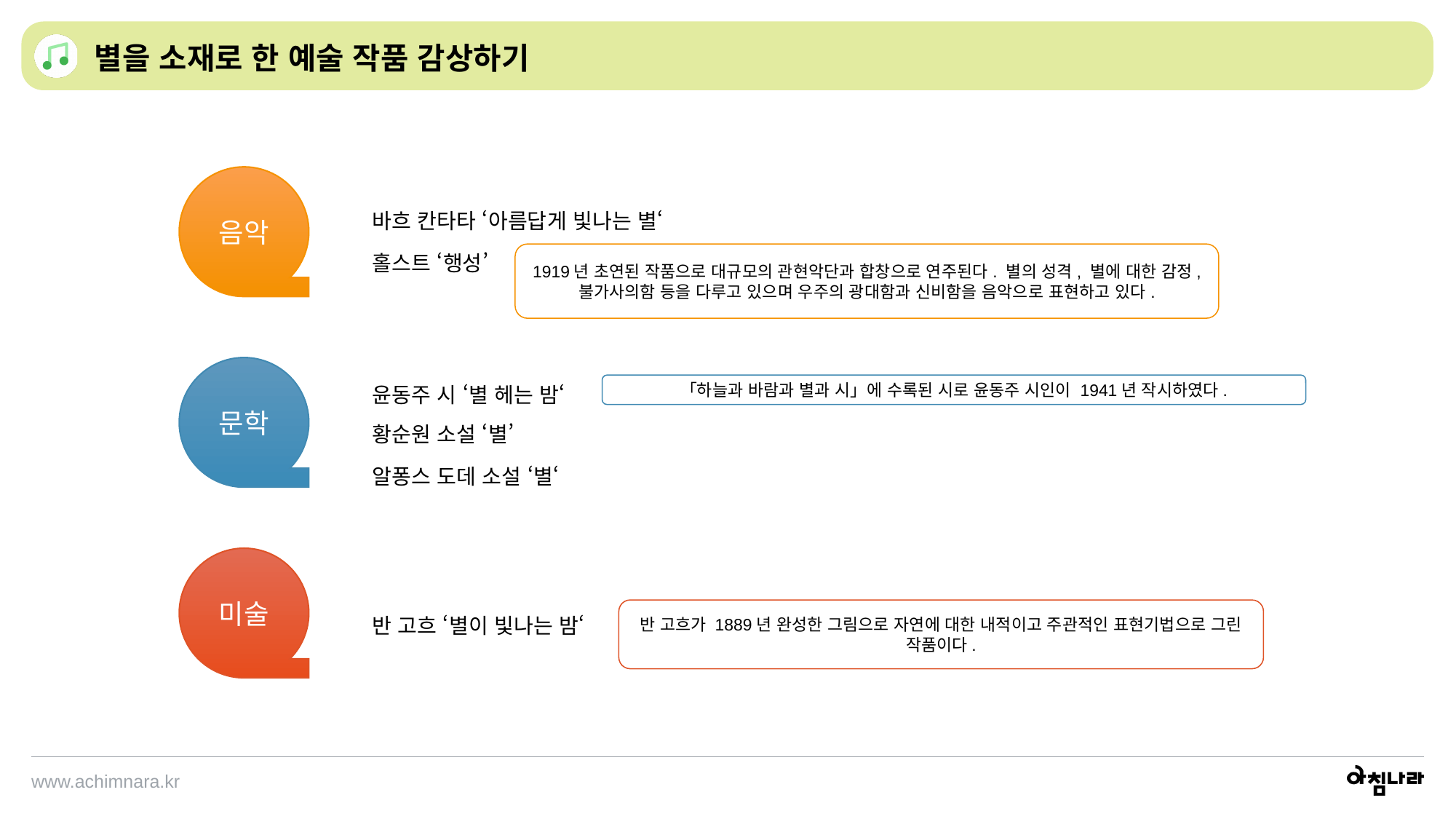

별을 소재로 한 예술 작품 감상하기
음악
바흐 칸타타 ‘아름답게 빛나는 별‘
홀스트 ‘행성’
1919년 초연된 작품으로 대규모의 관현악단과 합창으로 연주된다. 별의 성격, 별에 대한 감정, 불가사의함 등을 다루고 있으며 우주의 광대함과 신비함을 음악으로 표현하고 있다.
문학
윤동주 시 ‘별 헤는 밤‘
「하늘과 바람과 별과 시」에 수록된 시로 윤동주 시인이 1941년 작시하였다.
황순원 소설 ‘별’
알퐁스 도데 소설 ‘별‘
미술
반 고흐 ‘별이 빛나는 밤‘
반 고흐가 1889년 완성한 그림으로 자연에 대한 내적이고 주관적인 표현기법으로 그린 작품이다.